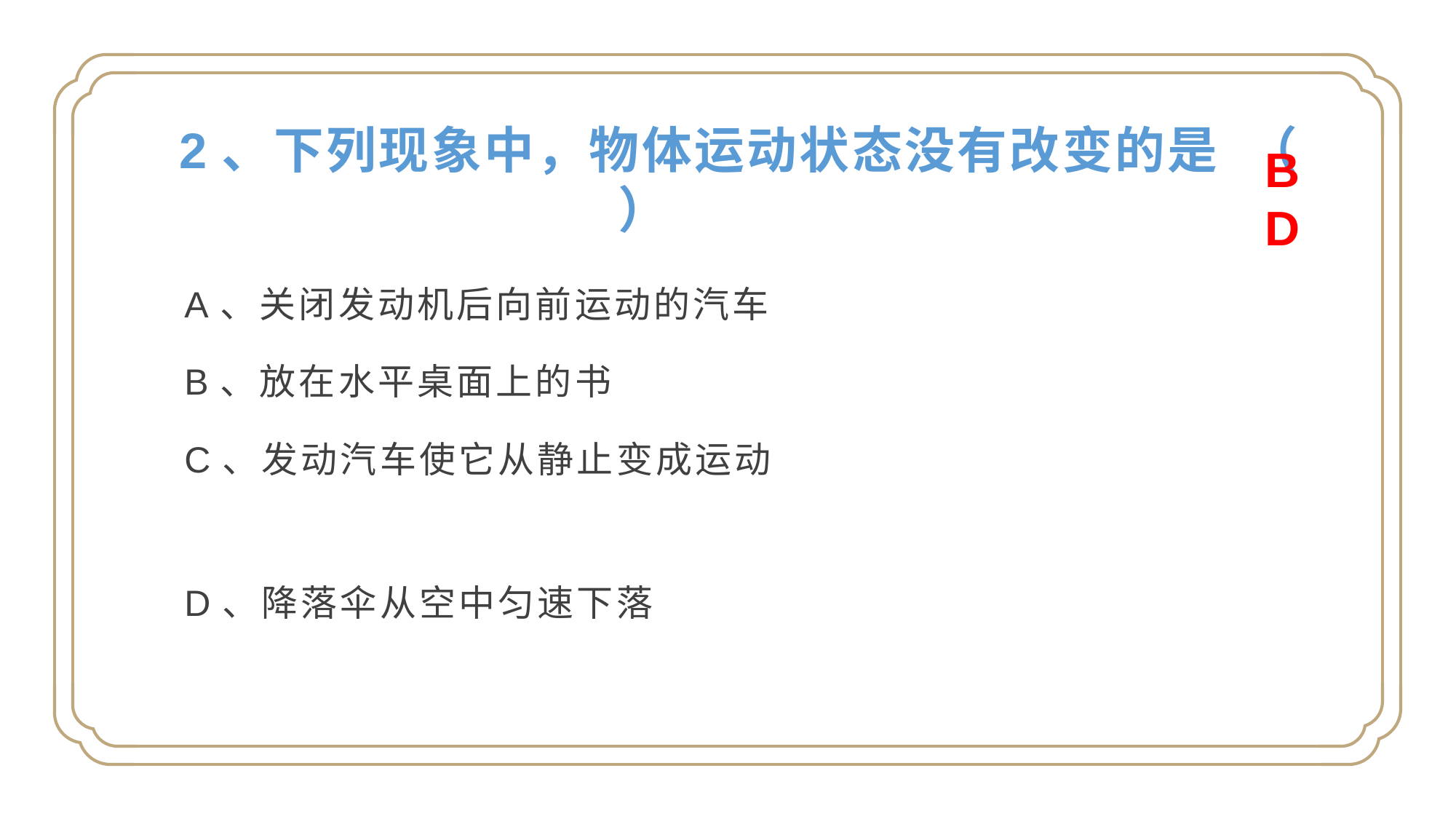

2、下列现象中，物体运动状态没有改变的是  （     ）
BD
A、关闭发动机后向前运动的汽车
B、放在水平桌面上的书
C、发动汽车使它从静止变成运动
D、降落伞从空中匀速下落